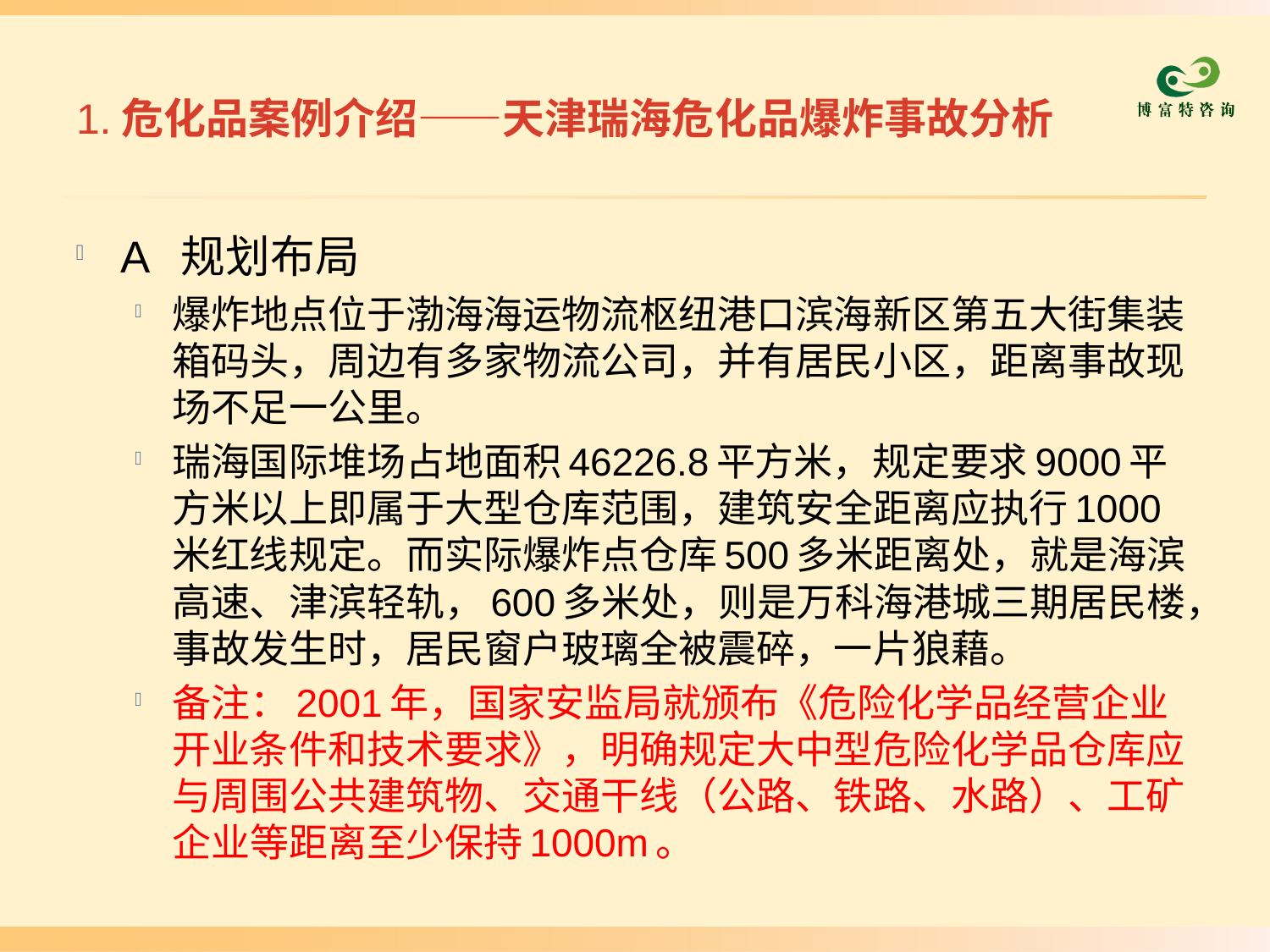

# 1.危化品案例介绍——天津瑞海危化品爆炸事故分析
A  规划布局
爆炸地点位于渤海海运物流枢纽港口滨海新区第五大街集装箱码头，周边有多家物流公司，并有居民小区，距离事故现场不足一公里。
瑞海国际堆场占地面积46226.8平方米，规定要求9000平方米以上即属于大型仓库范围，建筑安全距离应执行1000米红线规定。而实际爆炸点仓库500多米距离处，就是海滨高速、津滨轻轨，600多米处，则是万科海港城三期居民楼，事故发生时，居民窗户玻璃全被震碎，一片狼藉。
备注：2001年，国家安监局就颁布《危险化学品经营企业开业条件和技术要求》，明确规定大中型危险化学品仓库应与周围公共建筑物、交通干线（公路、铁路、水路）、工矿企业等距离至少保持1000m。